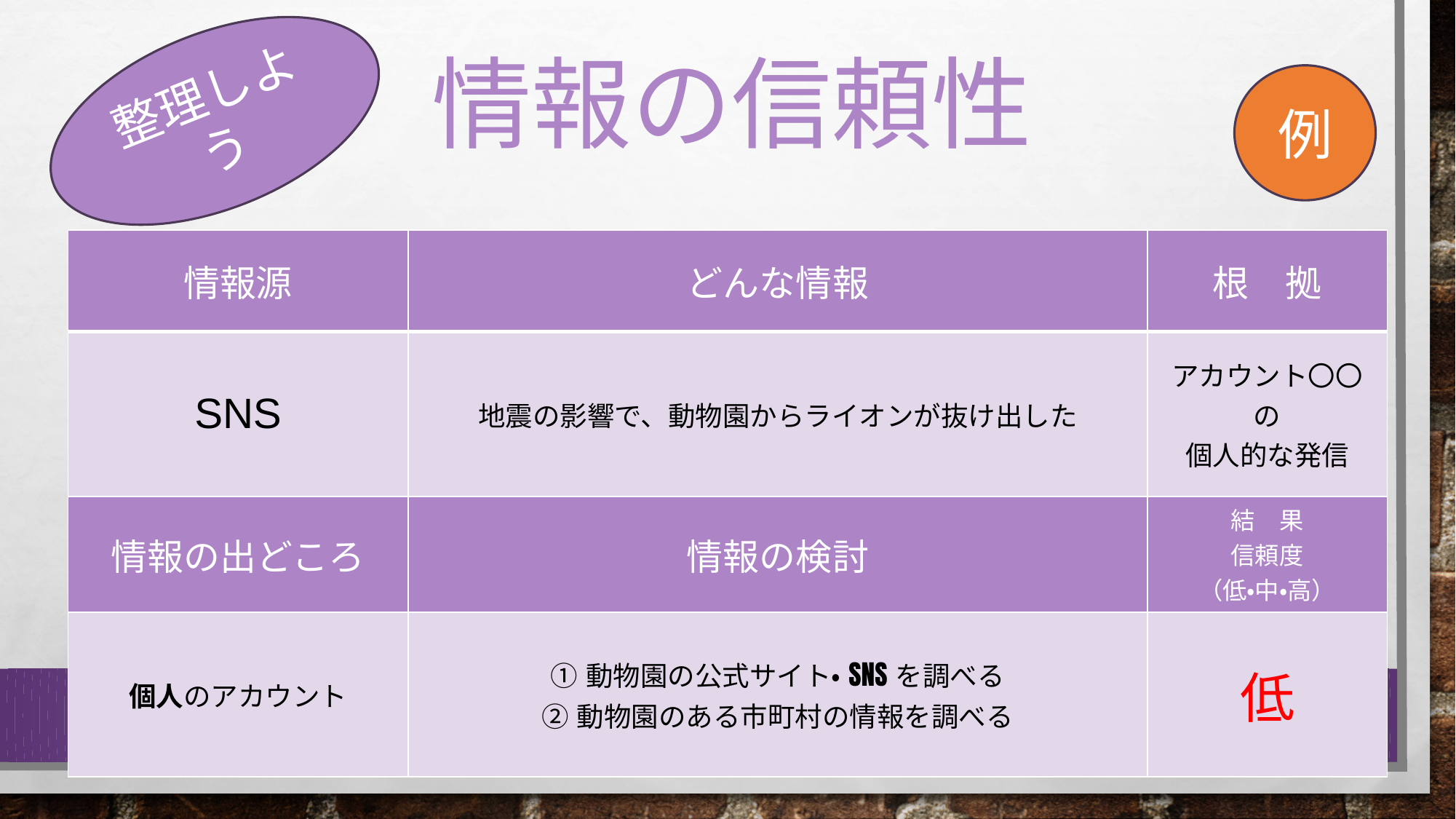

整理しよう
# 情報の信頼性
例
| 情報源 | どんな情報 | 根　拠 |
| --- | --- | --- |
| SNS | 地震の影響で、動物園からライオンが抜け出した | アカウント〇〇の 個人的な発信 |
| 情報の出どころ | 情報の検討 | 結　果 信頼度 （低・中・高） |
| 個人のアカウント | ①動物園の公式サイト・SNSを調べる ②動物園のある市町村の情報を調べる | 低 |